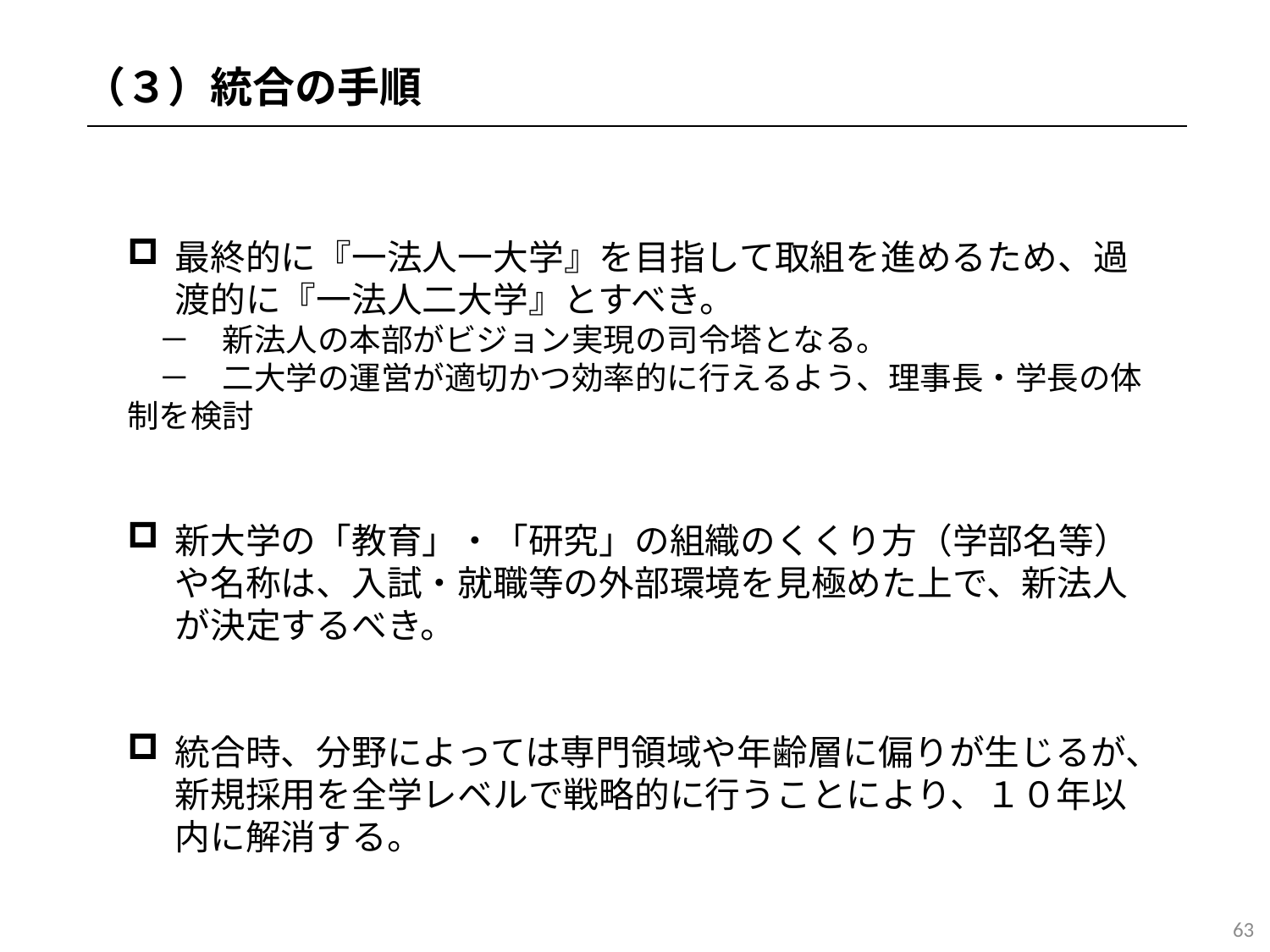

（３）統合の手順
最終的に『一法人一大学』を目指して取組を進めるため、過渡的に『一法人二大学』とすべき。
　－　新法人の本部がビジョン実現の司令塔となる。
　－　二大学の運営が適切かつ効率的に行えるよう、理事長・学長の体制を検討

新大学の「教育」・「研究」の組織のくくり方（学部名等）や名称は、入試・就職等の外部環境を見極めた上で、新法人が決定するべき。

統合時、分野によっては専門領域や年齢層に偏りが生じるが、新規採用を全学レベルで戦略的に行うことにより、１０年以内に解消する。
63